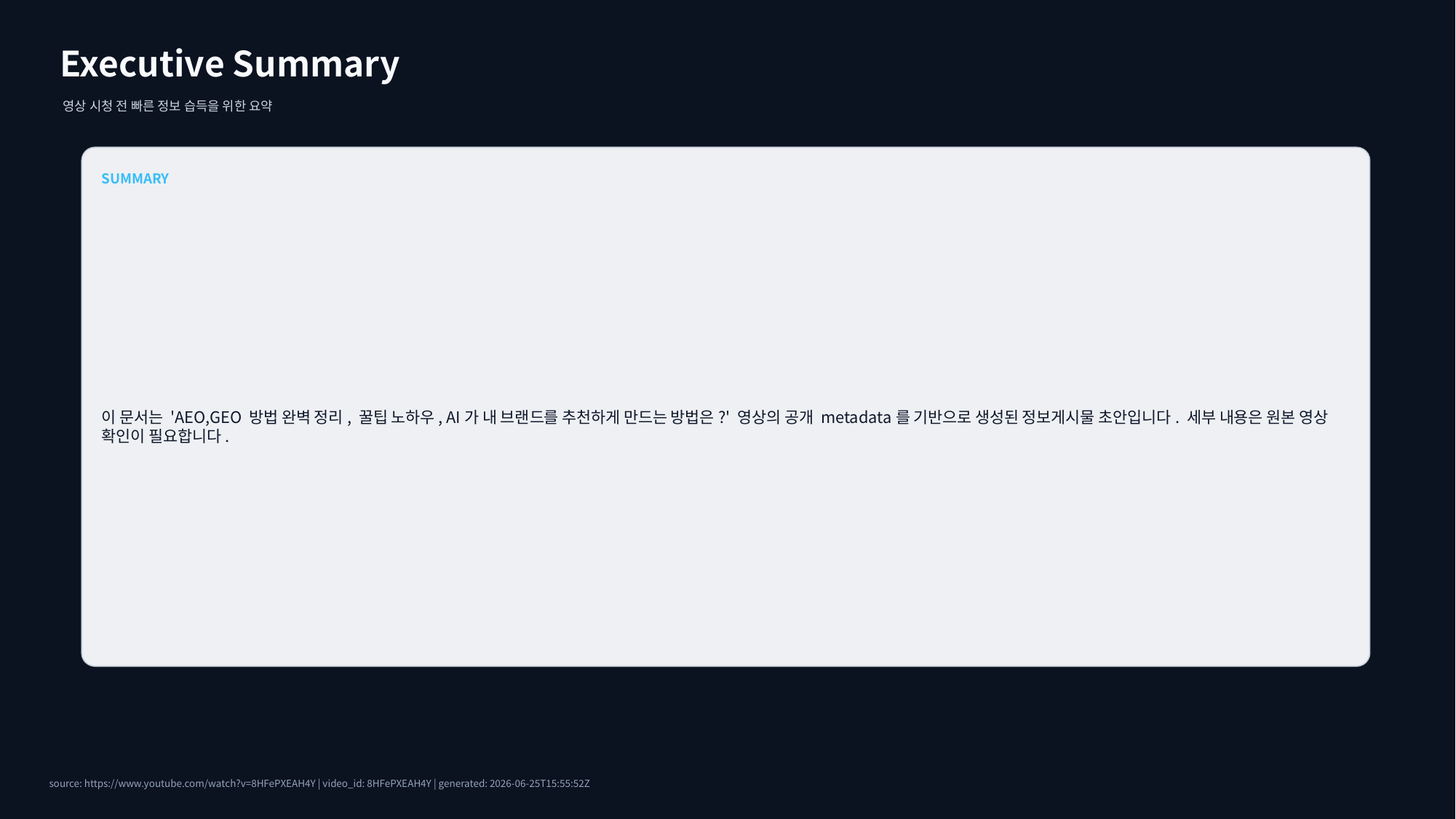

Executive Summary
영상 시청 전 빠른 정보 습득을 위한 요약

SUMMARY
이 문서는 'AEO,GEO 방법 완벽 정리, 꿀팁 노하우, AI가 내 브랜드를 추천하게 만드는 방법은?' 영상의 공개 metadata를 기반으로 생성된 정보게시물 초안입니다. 세부 내용은 원본 영상 확인이 필요합니다.
source: https://www.youtube.com/watch?v=8HFePXEAH4Y | video_id: 8HFePXEAH4Y | generated: 2026-06-25T15:55:52Z